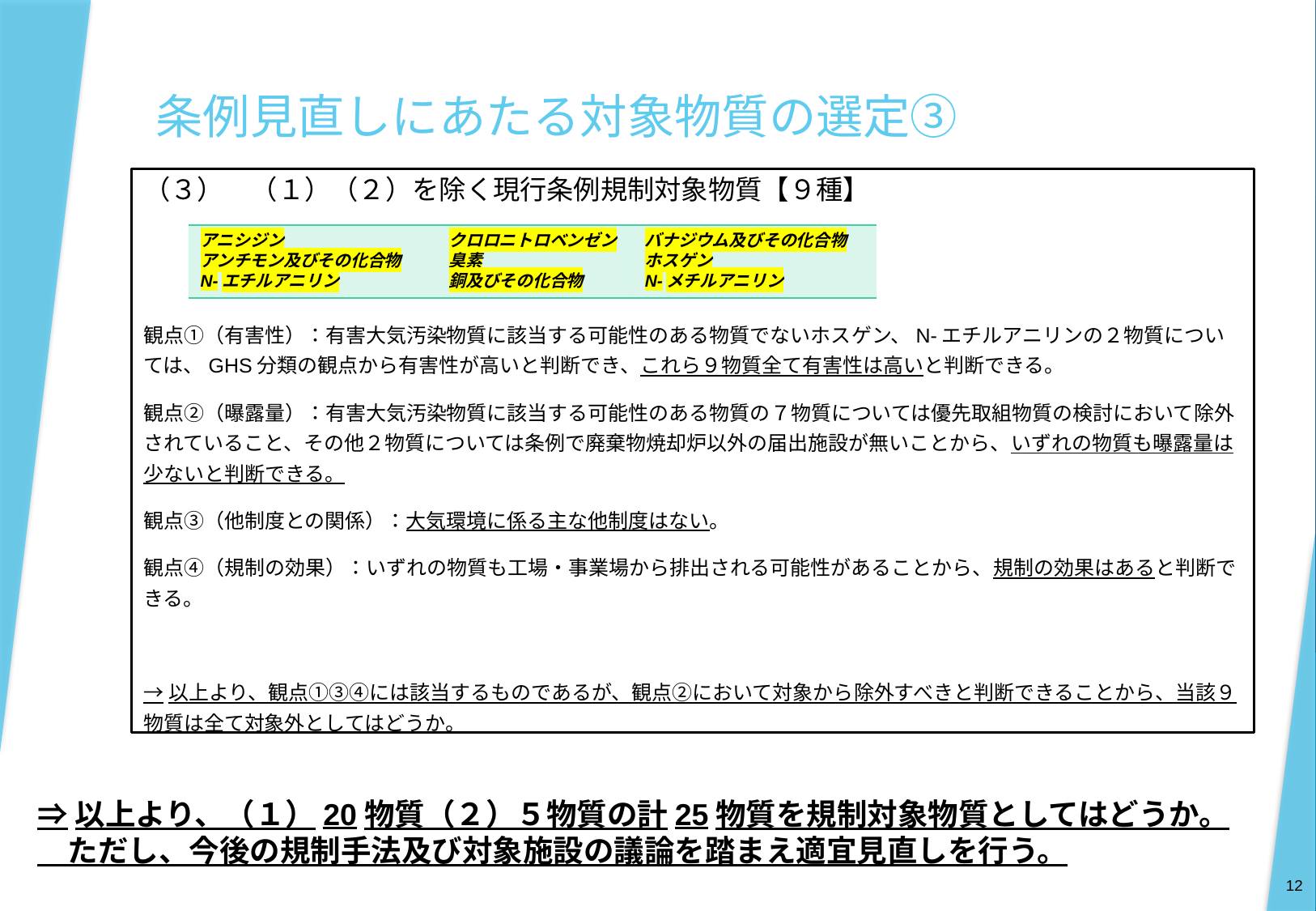

# 条例見直しにあたる対象物質の選定③
（３）　（１）（２）を除く現行条例規制対象物質【９種】

観点①（有害性）：有害大気汚染物質に該当する可能性のある物質でないホスゲン、N-エチルアニリンの２物質については、GHS分類の観点から有害性が高いと判断でき、これら９物質全て有害性は高いと判断できる。
観点②（曝露量）：有害大気汚染物質に該当する可能性のある物質の７物質については優先取組物質の検討において除外されていること、その他２物質については条例で廃棄物焼却炉以外の届出施設が無いことから、いずれの物質も曝露量は少ないと判断できる。
観点③（他制度との関係）：大気環境に係る主な他制度はない。
観点④（規制の効果）：いずれの物質も工場・事業場から排出される可能性があることから、規制の効果はあると判断できる。

→以上より、観点①③④には該当するものであるが、観点②において対象から除外すべきと判断できることから、当該９物質は全て対象外としてはどうか。

| アニシジン アンチモン及びその化合物 N-エチルアニリン | クロロニトロベンゼン 臭素 銅及びその化合物 | バナジウム及びその化合物 ホスゲン N-メチルアニリン |
| --- | --- | --- |

⇒以上より、（１）20物質（２）５物質の計25物質を規制対象物質としてはどうか。
　ただし、今後の規制手法及び対象施設の議論を踏まえ適宜見直しを行う。
12